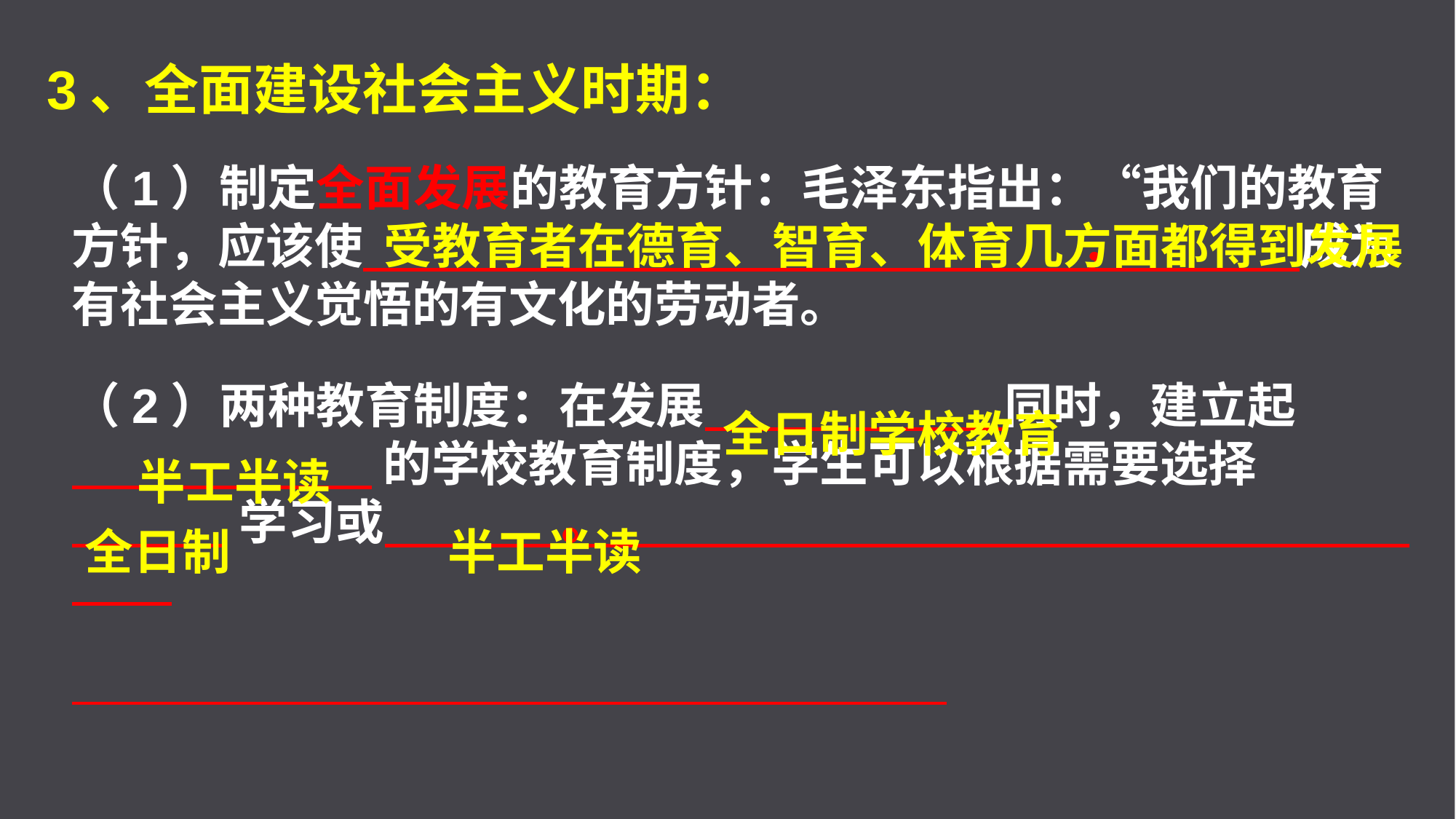

3、全面建设社会主义时期：
（1）制定全面发展的教育方针：毛泽东指出：“我们的教育方针，应该使                                                                 ，               成为有社会主义觉悟的有文化的劳动者。
受教育者在德育、智育、体育几方面都得到发展
（2）两种教育制度：在发展                           同时，建立起
                           的学校教育制度，学生可以根据需要选择
              学习或                。
全日制学校教育
半工半读
全日制
半工半读